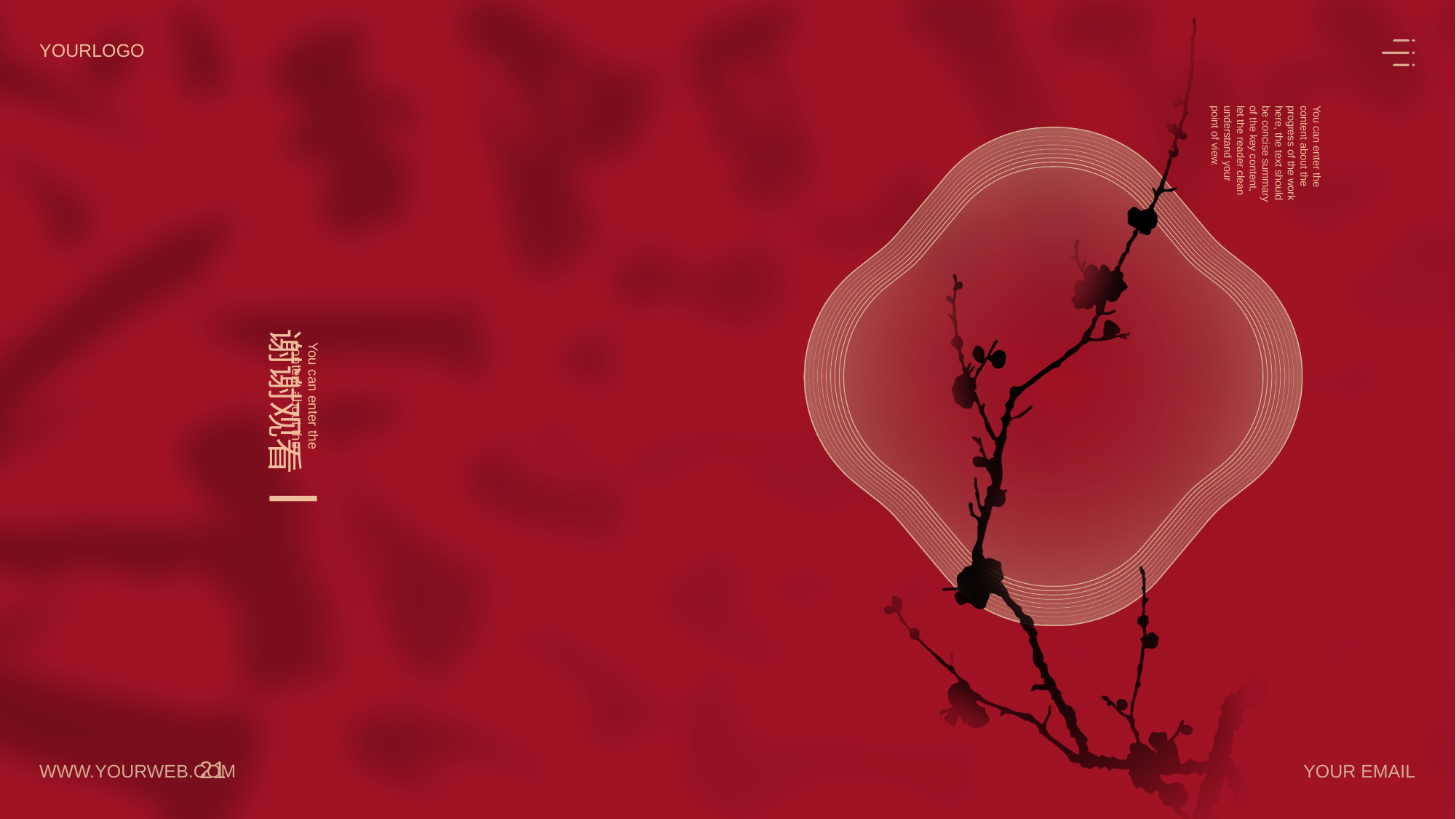

谢谢观看
You can enter the content about the

21